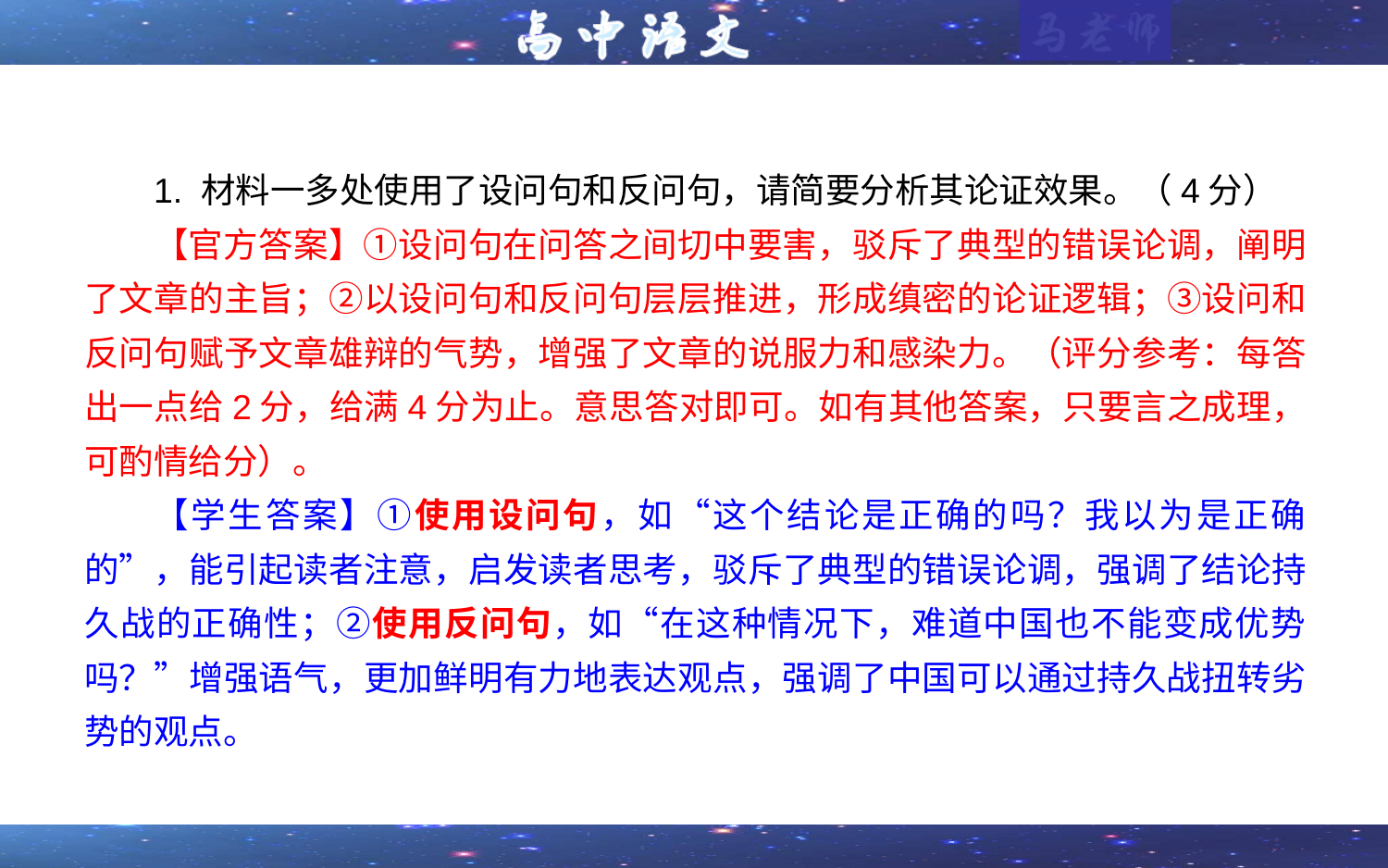

1. 材料一多处使用了设问句和反问句，请简要分析其论证效果。（4分）
【官方答案】①设问句在问答之间切中要害，驳斥了典型的错误论调，阐明了文章的主旨；②以设问句和反问句层层推进，形成缜密的论证逻辑；③设问和反问句赋予文章雄辩的气势，增强了文章的说服力和感染力。（评分参考：每答出一点给2分，给满4分为止。意思答对即可。如有其他答案，只要言之成理，可酌情给分）。
【学生答案】①使用设问句，如“这个结论是正确的吗？我以为是正确的”，能引起读者注意，启发读者思考，驳斥了典型的错误论调，强调了结论持久战的正确性；②使用反问句，如“在这种情况下，难道中国也不能变成优势吗？”增强语气，更加鲜明有力地表达观点，强调了中国可以通过持久战扭转劣势的观点。